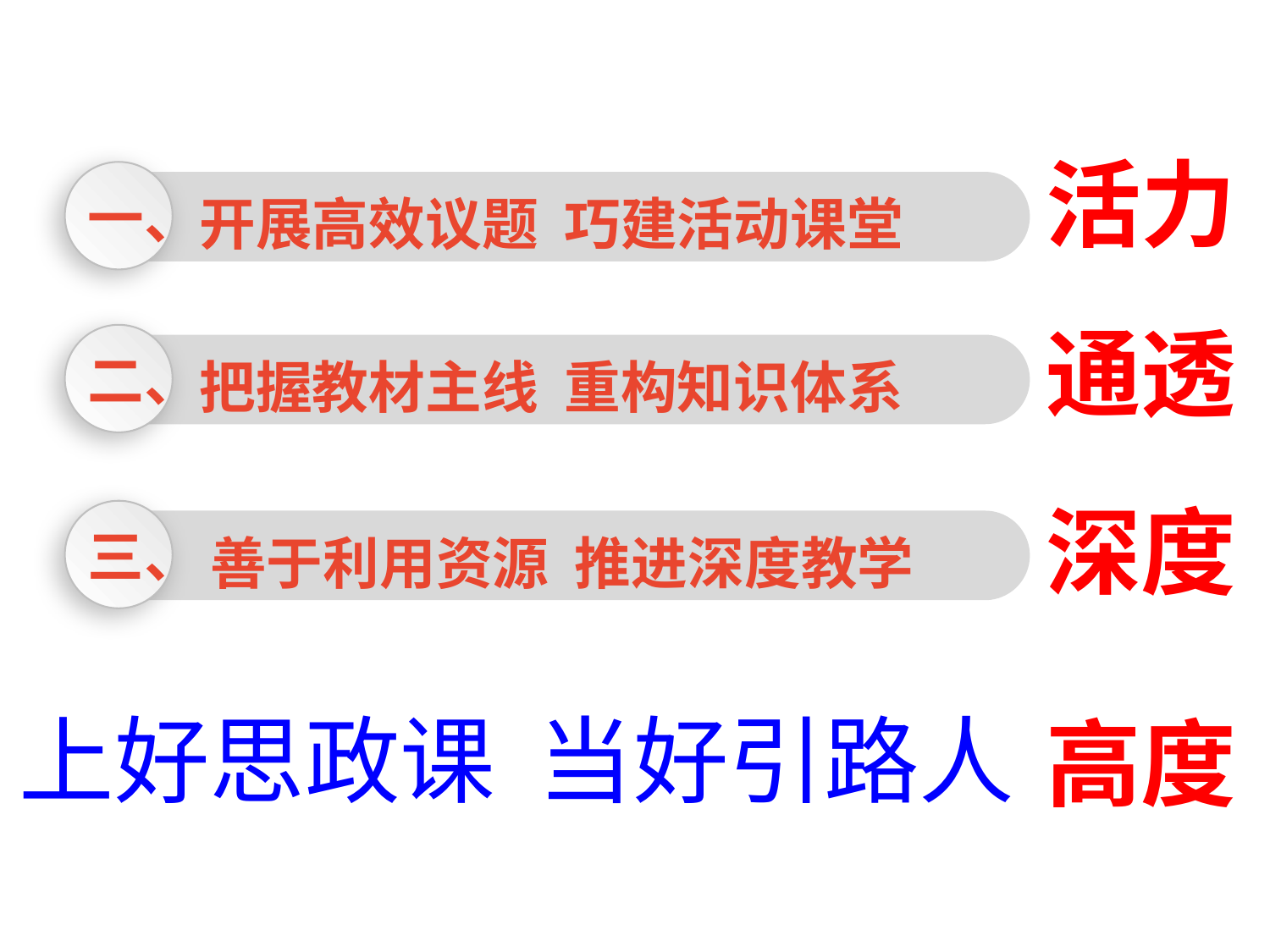

活力

一、
开展高效议题  巧建活动课堂
通透

二、
把握教材主线  重构知识体系
深度

三、
  善于利用资源  推进深度教学
上好思政课  当好引路人
高度